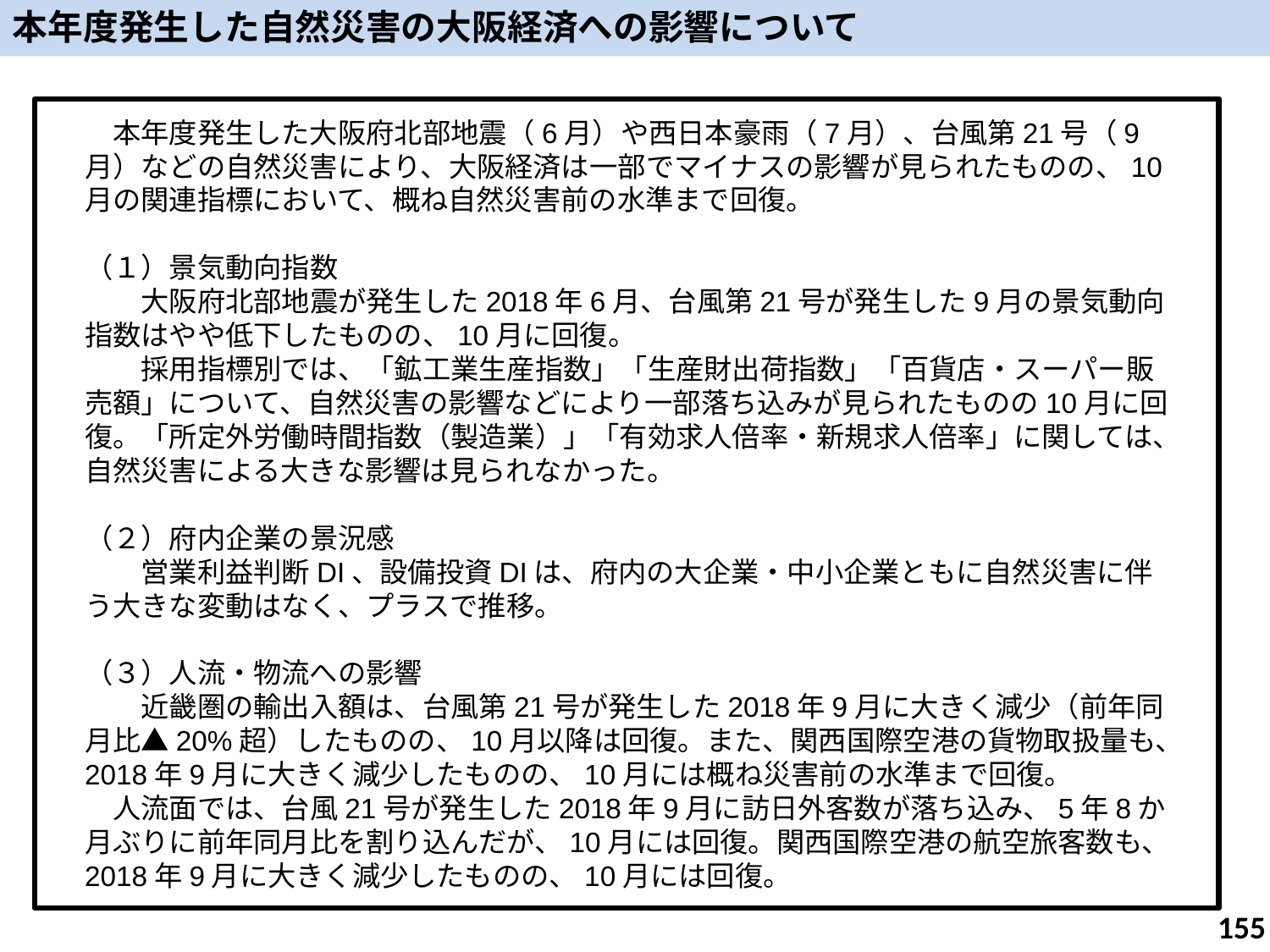

本年度発生した自然災害の大阪経済への影響について
　本年度発生した大阪府北部地震（6月）や西日本豪雨（7月）、台風第21号（9月）などの自然災害により、大阪経済は一部でマイナスの影響が見られたものの、10月の関連指標において、概ね自然災害前の水準まで回復。

（１）景気動向指数
　　大阪府北部地震が発生した2018年6月、台風第21号が発生した9月の景気動向指数はやや低下したものの、10月に回復。
　　採用指標別では、「鉱工業生産指数」「生産財出荷指数」「百貨店・スーパー販売額」について、自然災害の影響などにより一部落ち込みが見られたものの10月に回復。「所定外労働時間指数（製造業）」「有効求人倍率・新規求人倍率」に関しては、自然災害による大きな影響は見られなかった。

（２）府内企業の景況感
　　営業利益判断DI、設備投資DIは、府内の大企業・中小企業ともに自然災害に伴う大きな変動はなく、プラスで推移。

（３）人流・物流への影響
　　近畿圏の輸出入額は、台風第21号が発生した2018年9月に大きく減少（前年同月比▲20%超）したものの、10月以降は回復。また、関西国際空港の貨物取扱量も、2018年9月に大きく減少したものの、10月には概ね災害前の水準まで回復。
　人流面では、台風21号が発生した2018年9月に訪日外客数が落ち込み、5年8か月ぶりに前年同月比を割り込んだが、10月には回復。関西国際空港の航空旅客数も、2018年9月に大きく減少したものの、10月には回復。
155